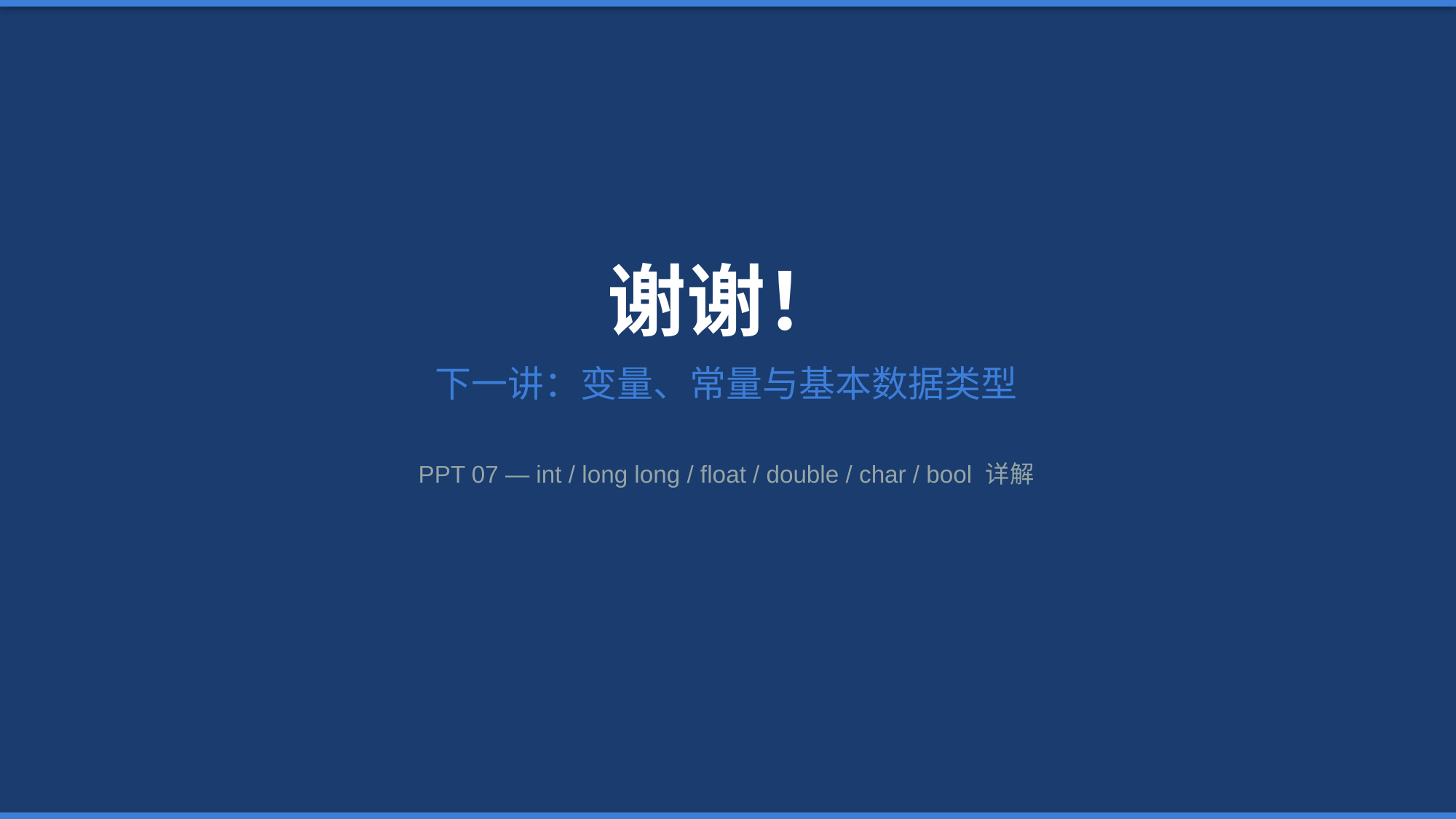

谢谢！
下一讲：变量、常量与基本数据类型
PPT 07 — int / long long / float / double / char / bool 详解